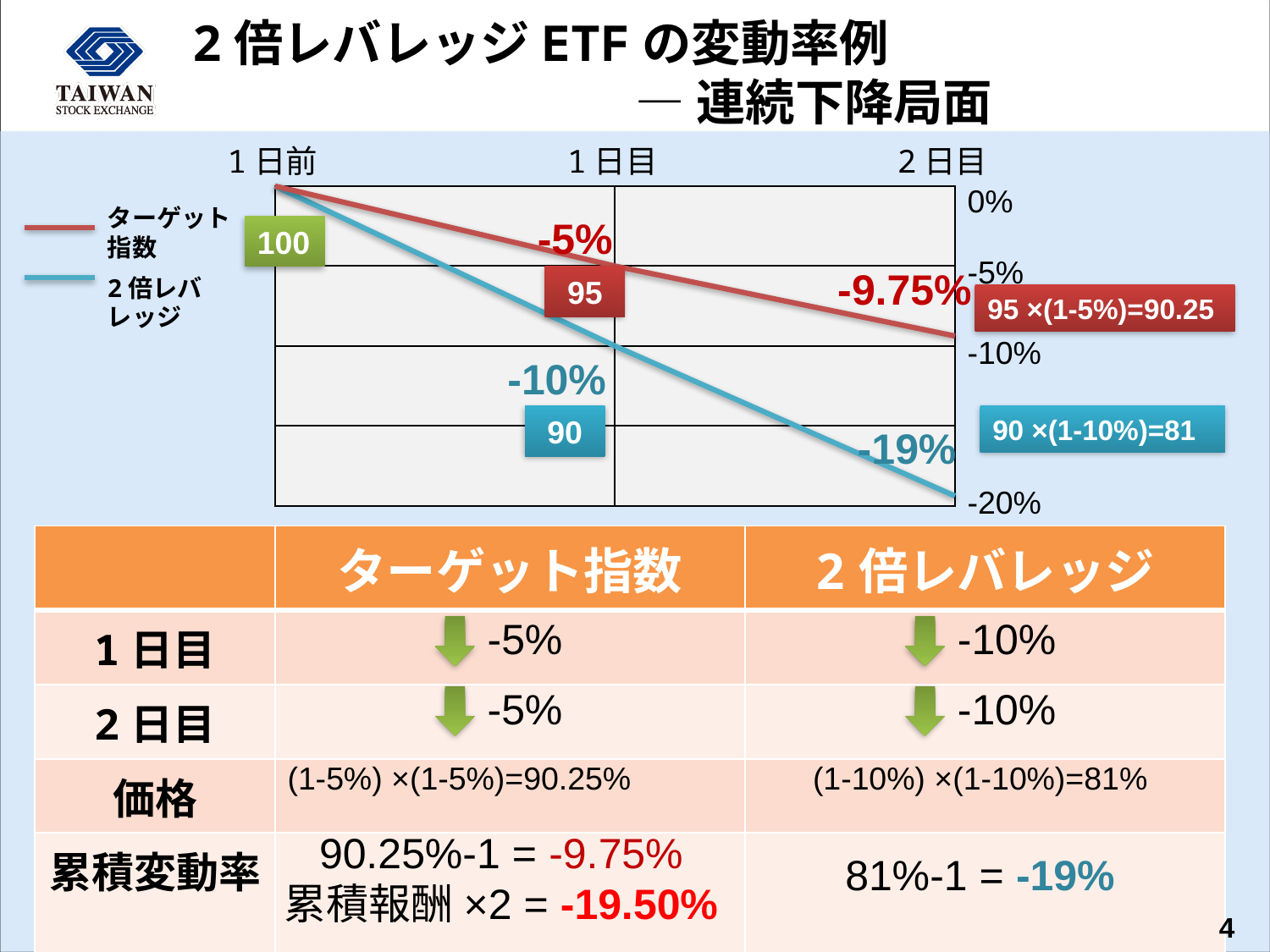

2倍レバレッジETFの変動率例
—連続下降局面
1日前
1日目
2日目
0%
|  |  |
| --- | --- |
|  |  |
|  |  |
|  |  |
ターゲット指数
-5%
100
-5%
-9.75%
2倍レバレッジ
95
95 ×(1-5%)=90.25
-10%
-10%
90
90 ×(1-10%)=81
-19%
-20%
|  | ターゲット指数 | 2倍レバレッジ |
| --- | --- | --- |
| 1日目 |  |  |
| 2日目 |  |  |
| 価格 |  |  |
| 累積変動率 |  |  |
-5%
-10%

-5%
-10%

(1-5%) ×(1-5%)=90.25%
(1-10%) ×(1-10%)=81%
90.25%-1 = -9.75%
累積報酬×2 = -19.50%
81%-1 = -19%
4